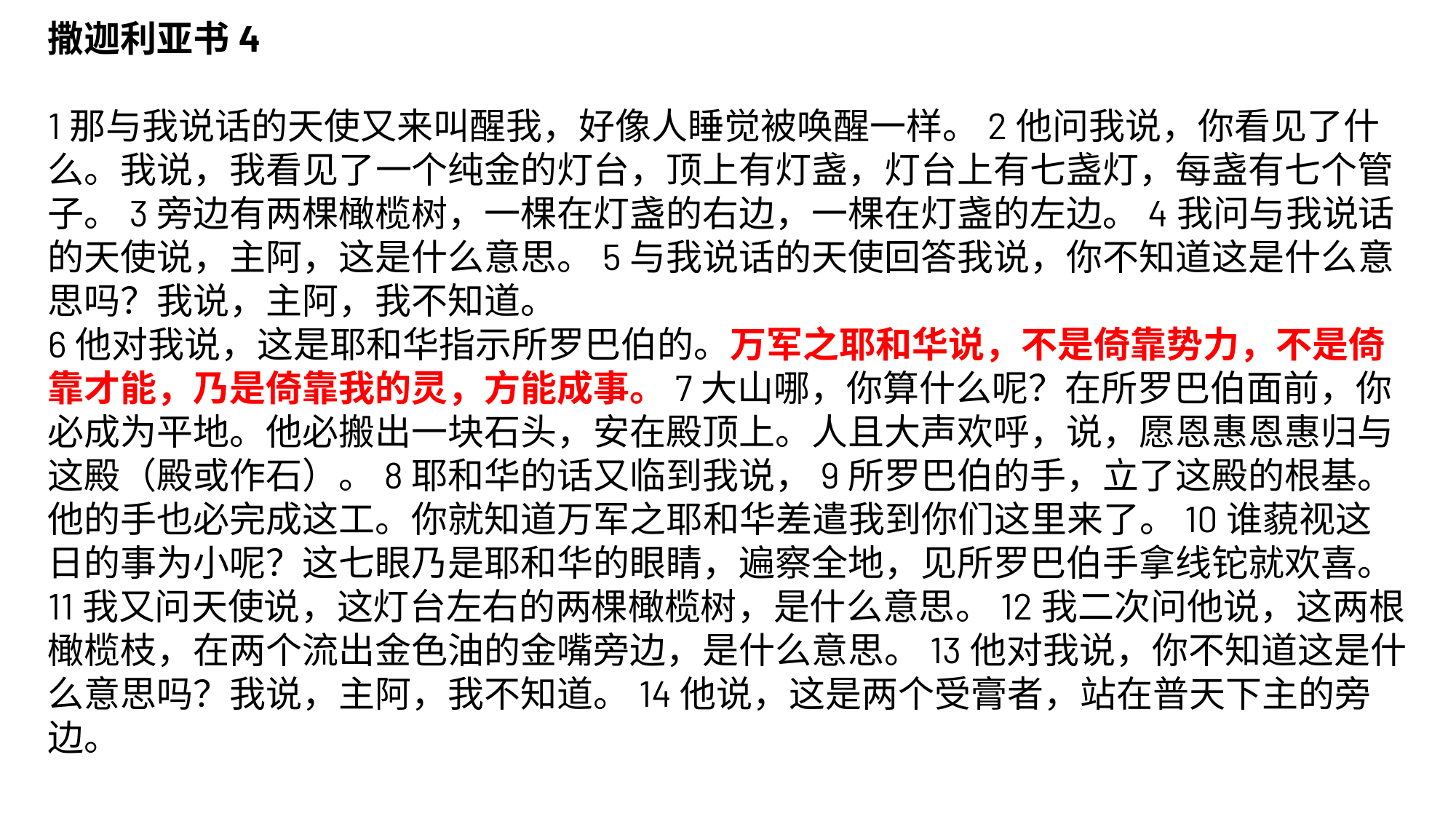

撒迦利亚书4

1那与我说话的天使又来叫醒我，好像人睡觉被唤醒一样。2他问我说，你看见了什么。我说，我看见了一个纯金的灯台，顶上有灯盏，灯台上有七盏灯，每盏有七个管子。3旁边有两棵橄榄树，一棵在灯盏的右边，一棵在灯盏的左边。4我问与我说话的天使说，主阿，这是什么意思。5与我说话的天使回答我说，你不知道这是什么意思吗？我说，主阿，我不知道。
6他对我说，这是耶和华指示所罗巴伯的。万军之耶和华说，不是倚靠势力，不是倚靠才能，乃是倚靠我的灵，方能成事。7大山哪，你算什么呢？在所罗巴伯面前，你必成为平地。他必搬出一块石头，安在殿顶上。人且大声欢呼，说，愿恩惠恩惠归与这殿（殿或作石）。8耶和华的话又临到我说，9所罗巴伯的手，立了这殿的根基。他的手也必完成这工。你就知道万军之耶和华差遣我到你们这里来了。10谁藐视这日的事为小呢？这七眼乃是耶和华的眼睛，遍察全地，见所罗巴伯手拿线铊就欢喜。
11我又问天使说，这灯台左右的两棵橄榄树，是什么意思。12我二次问他说，这两根橄榄枝，在两个流出金色油的金嘴旁边，是什么意思。13他对我说，你不知道这是什么意思吗？我说，主阿，我不知道。14他说，这是两个受膏者，站在普天下主的旁边。